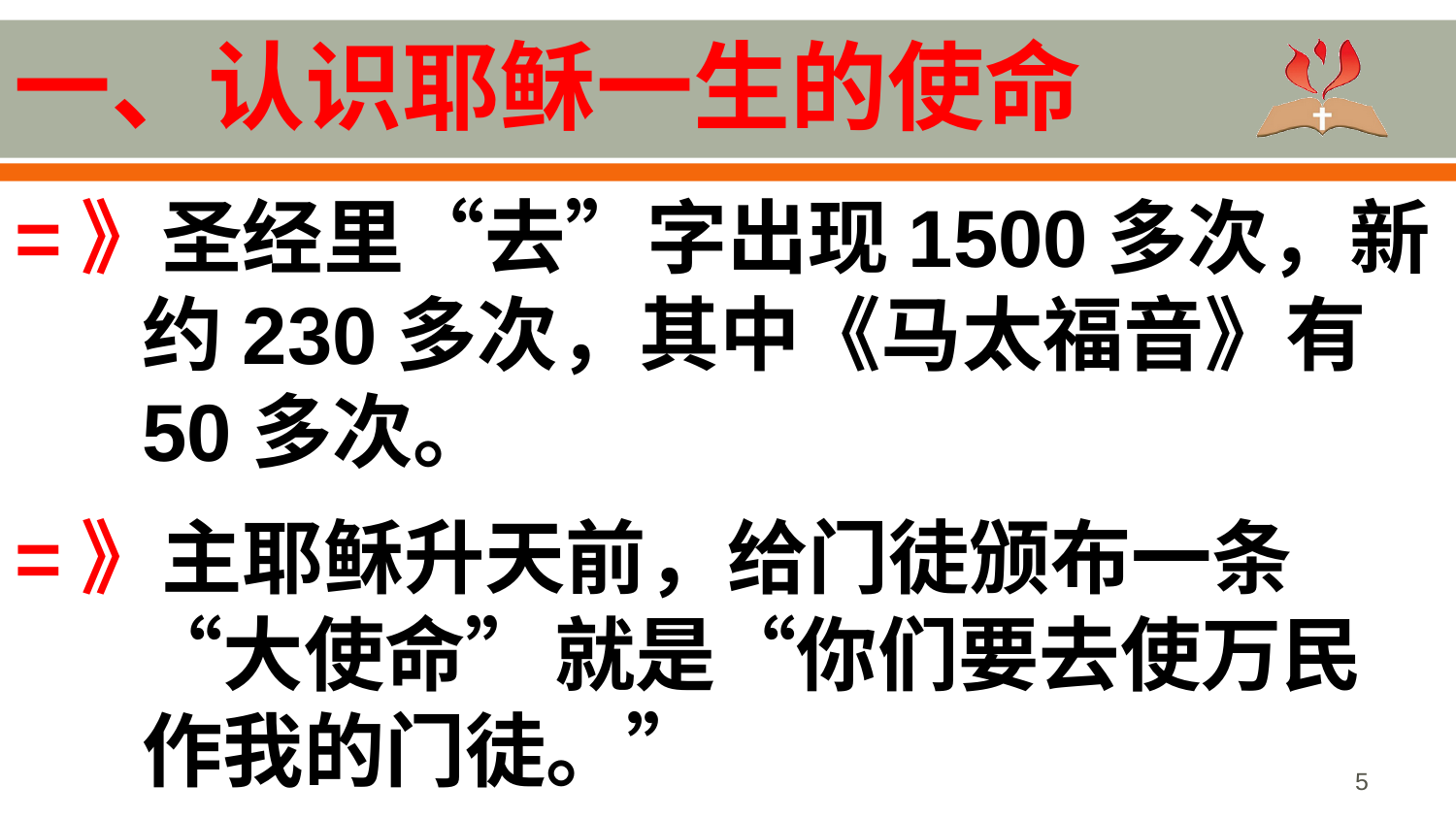

一、认识耶稣一生的使命
=》圣经里“去”字出现1500多次，新约230多次，其中《马太福音》有50多次。

=》主耶稣升天前，给门徒颁布一条“大使命” 就是“你们要去使万民作我的门徒。”
5